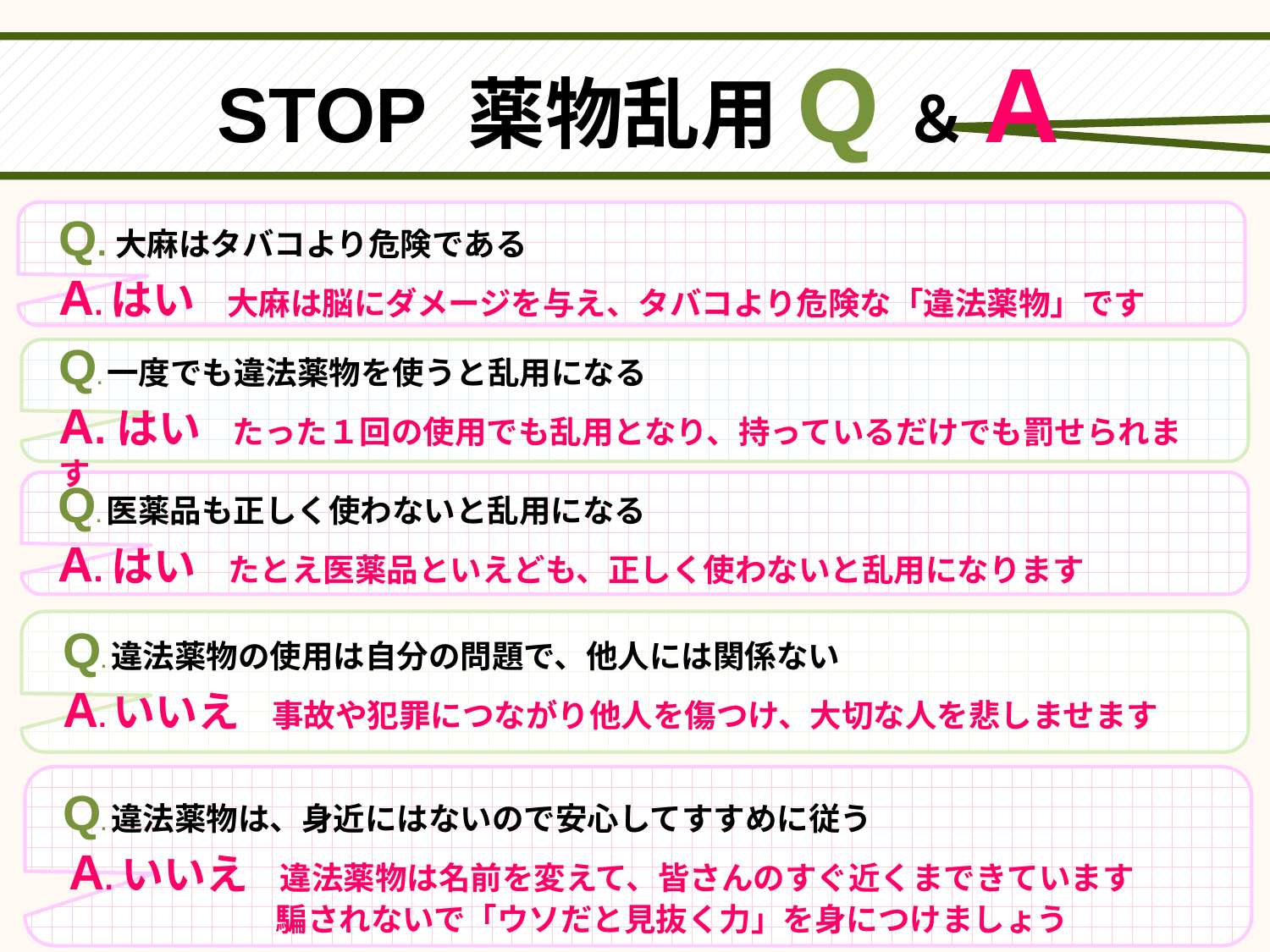

STOP 薬物乱用Q＆A

Q.大麻はタバコより危険である
A.はい　大麻は脳にダメージを与え、タバコより危険な「違法薬物」です

Q.一度でも違法薬物を使うと乱用になる
A.はい　たった１回の使用でも乱用となり、持っているだけでも罰せられます

Q.医薬品も正しく使わないと乱用になる
A.はい　たとえ医薬品といえども、正しく使わないと乱用になります

Q.違法薬物の使用は自分の問題で、他人には関係ない
A.いいえ　事故や犯罪につながり他人を傷つけ、大切な人を悲しませます

Q.違法薬物は、身近にはないので安心してすすめに従う
A.いいえ　違法薬物は名前を変えて、皆さんのすぐ近くまできています
　　　　  騙されないで「ウソだと見抜く力」を身につけましょう